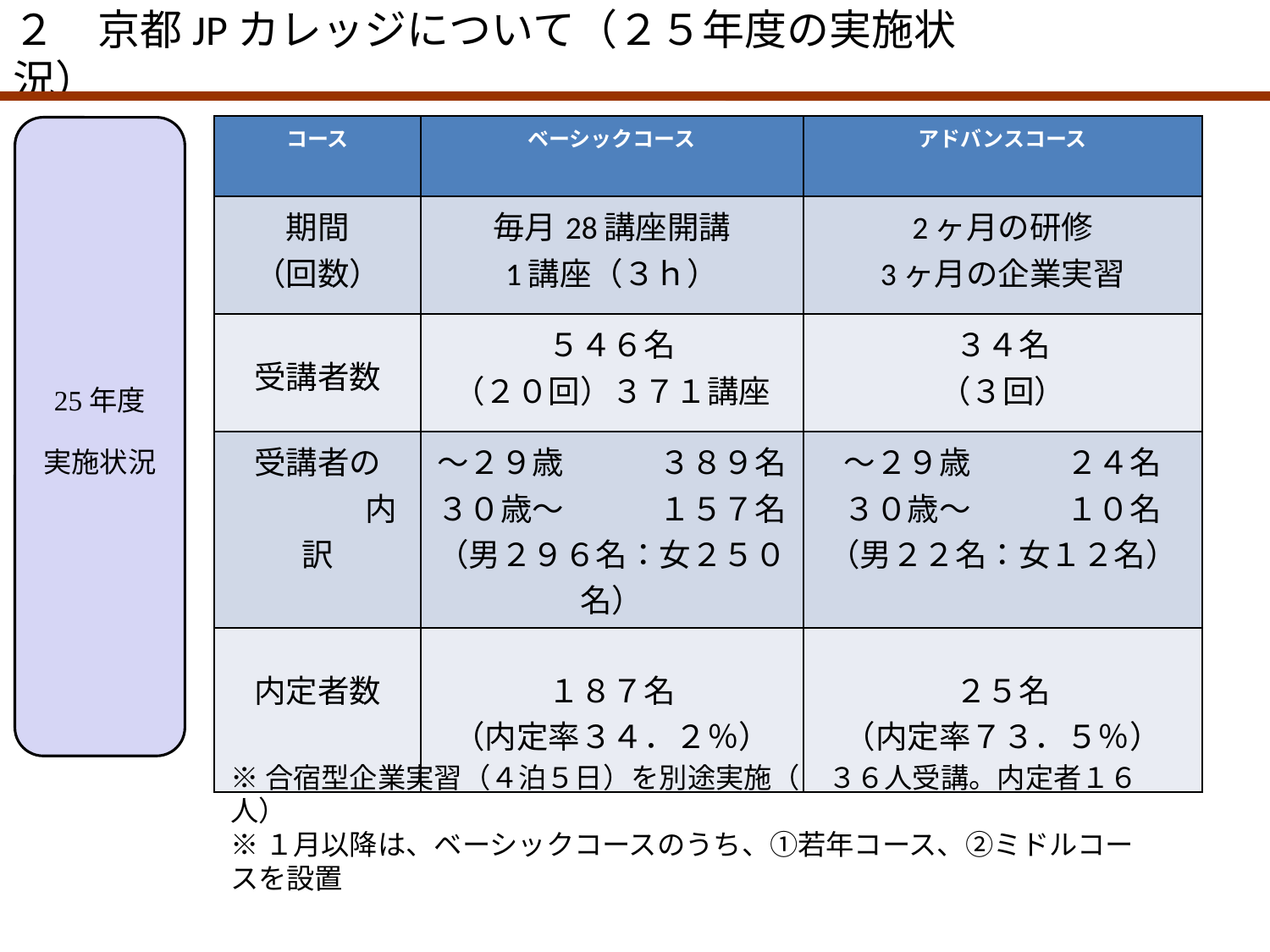

２　京都JPカレッジについて（２５年度の実施状況）

| コース | ベーシックコース | アドバンスコース |
| --- | --- | --- |
| 期間 （回数） | 毎月28講座開講 1講座（３ｈ） | 2ヶ月の研修 3ヶ月の企業実習 |
| 受講者数 | ５４６名 （２０回）３７１講座 | ３４名 （３回） |
| 受講者の 　　　　内訳 | ～２９歳　　　３８９名 ３０歳～　　　１５７名 （男２９６名：女２５０名） | ～２９歳　　　２４名 ３０歳～　　　１０名 （男２２名：女１２名） |
| 内定者数 | １８７名 （内定率３４．２％） | ２５名 （内定率７３．５％） |
25年度

実施状況
※合宿型企業実習（４泊５日）を別途実施（　３６人受講。内定者１６人）
※１月以降は、ベーシックコースのうち、①若年コース、②ミドルコースを設置